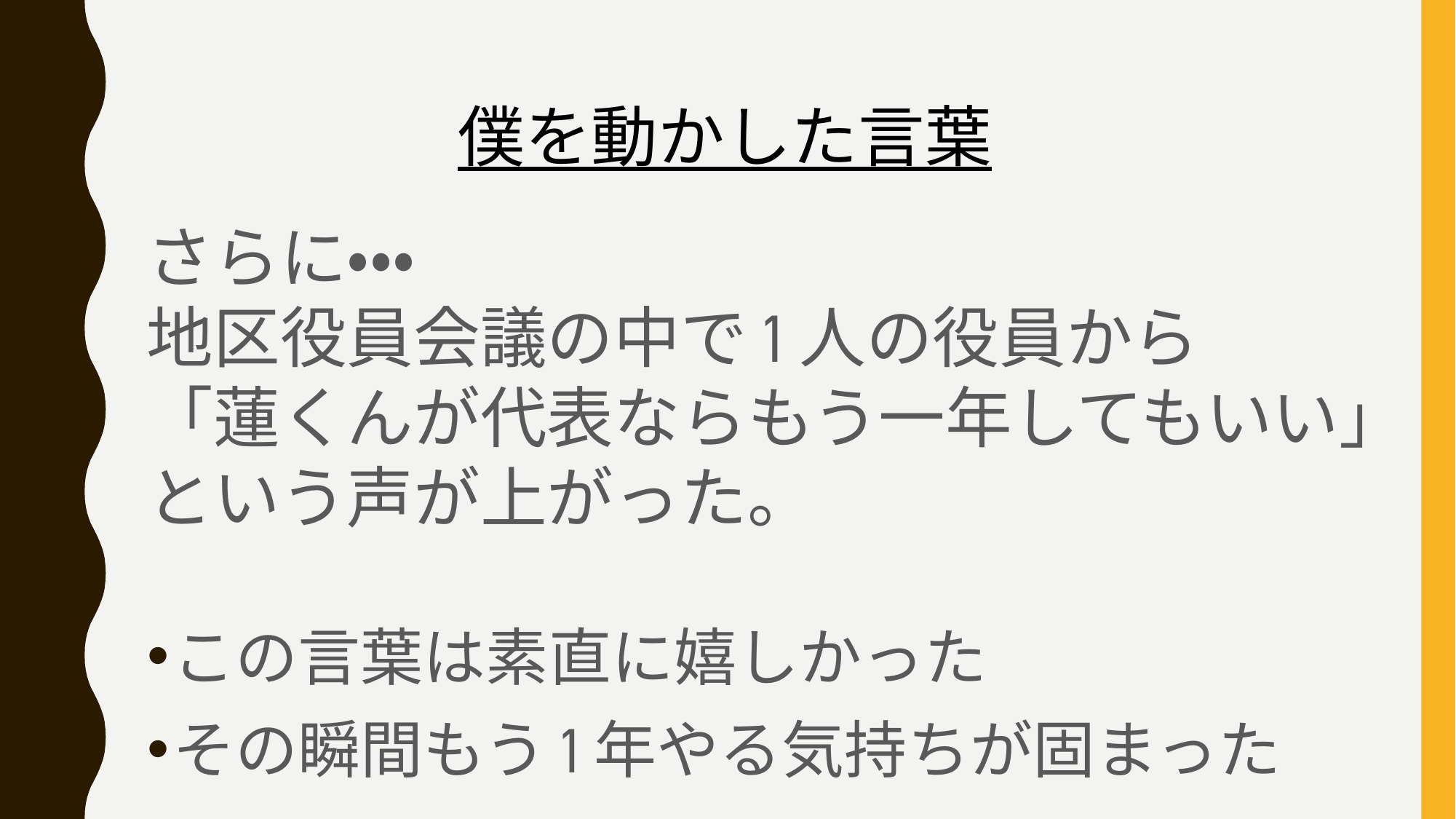

僕を動かした言葉
さらに・・・
地区役員会議の中で1人の役員から
「蓮くんが代表ならもう一年してもいい」
という声が上がった。
この言葉は素直に嬉しかった
その瞬間もう1年やる気持ちが固まった